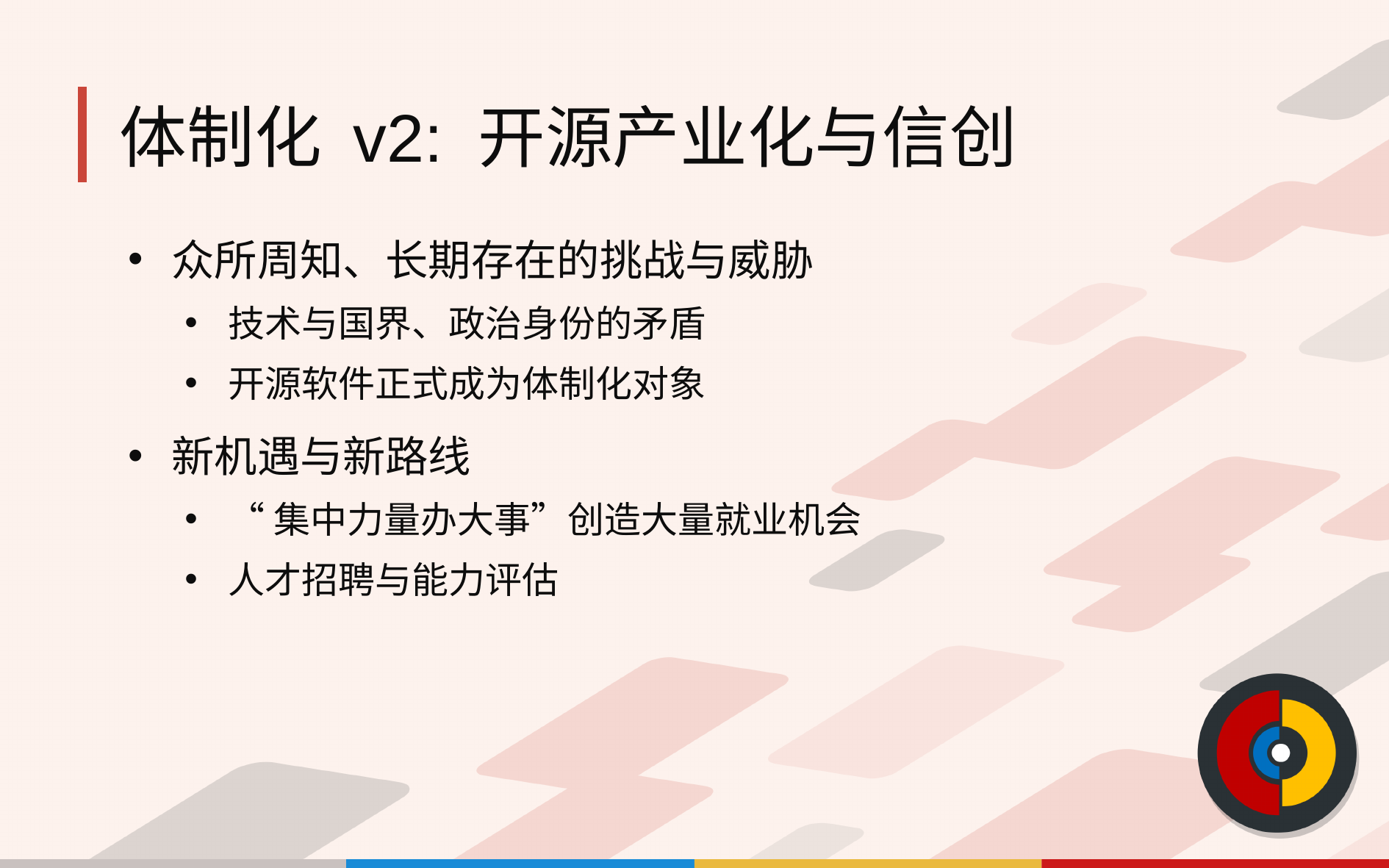

# 体制化 v2: 开源产业化与信创
众所周知、长期存在的挑战与威胁
技术与国界、政治身份的矛盾
开源软件正式成为体制化对象
新机遇与新路线
“集中力量办大事”创造大量就业机会
人才招聘与能力评估